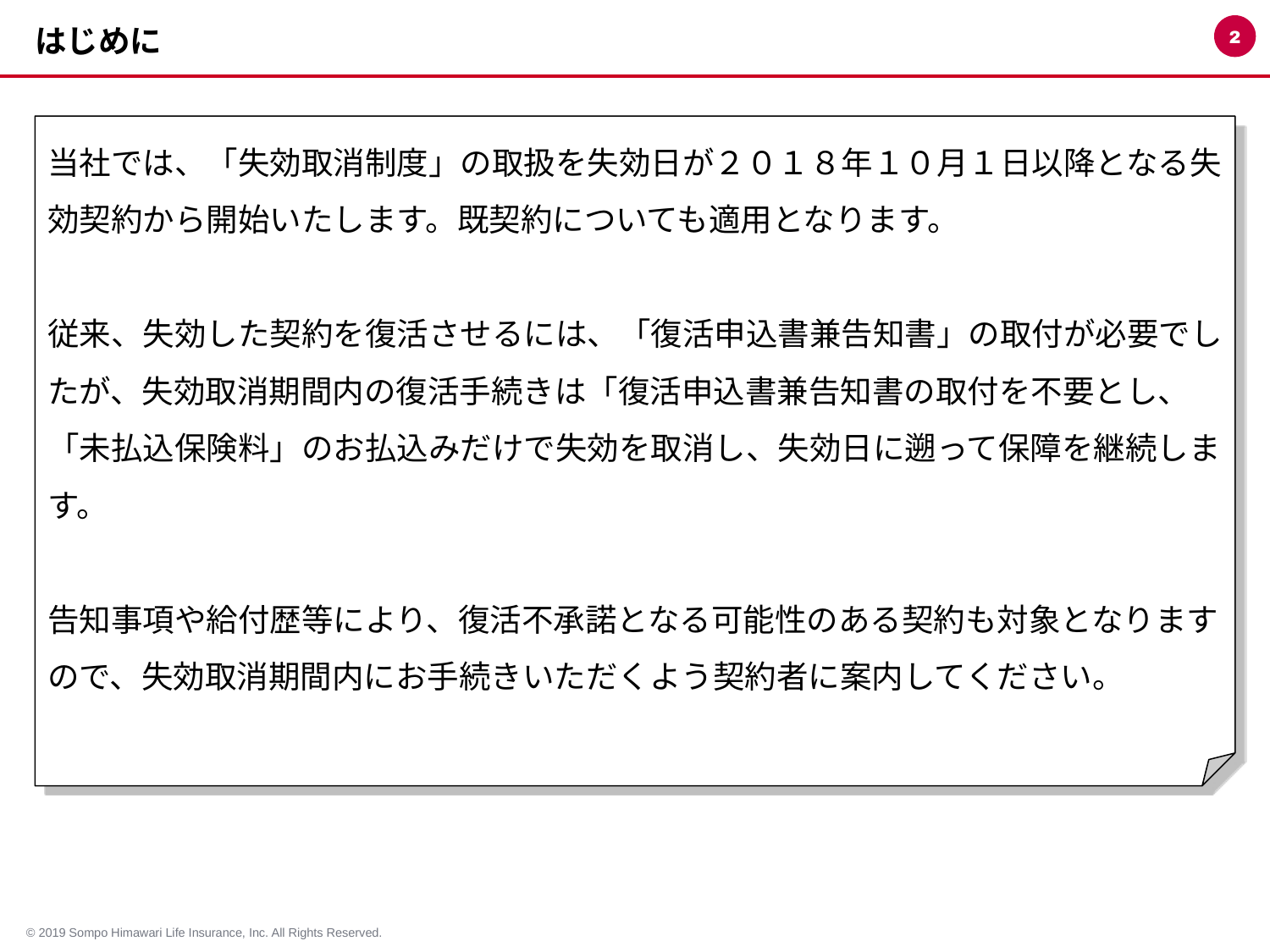

# はじめに

当社では、「失効取消制度」の取扱を失効日が２０１８年１０月１日以降となる失効契約から開始いたします。既契約についても適用となります。

従来、失効した契約を復活させるには、「復活申込書兼告知書」の取付が必要でしたが、失効取消期間内の復活手続きは「復活申込書兼告知書の取付を不要とし、「未払込保険料」のお払込みだけで失効を取消し、失効日に遡って保障を継続します。

告知事項や給付歴等により、復活不承諾となる可能性のある契約も対象となりますので、失効取消期間内にお手続きいただくよう契約者に案内してください。